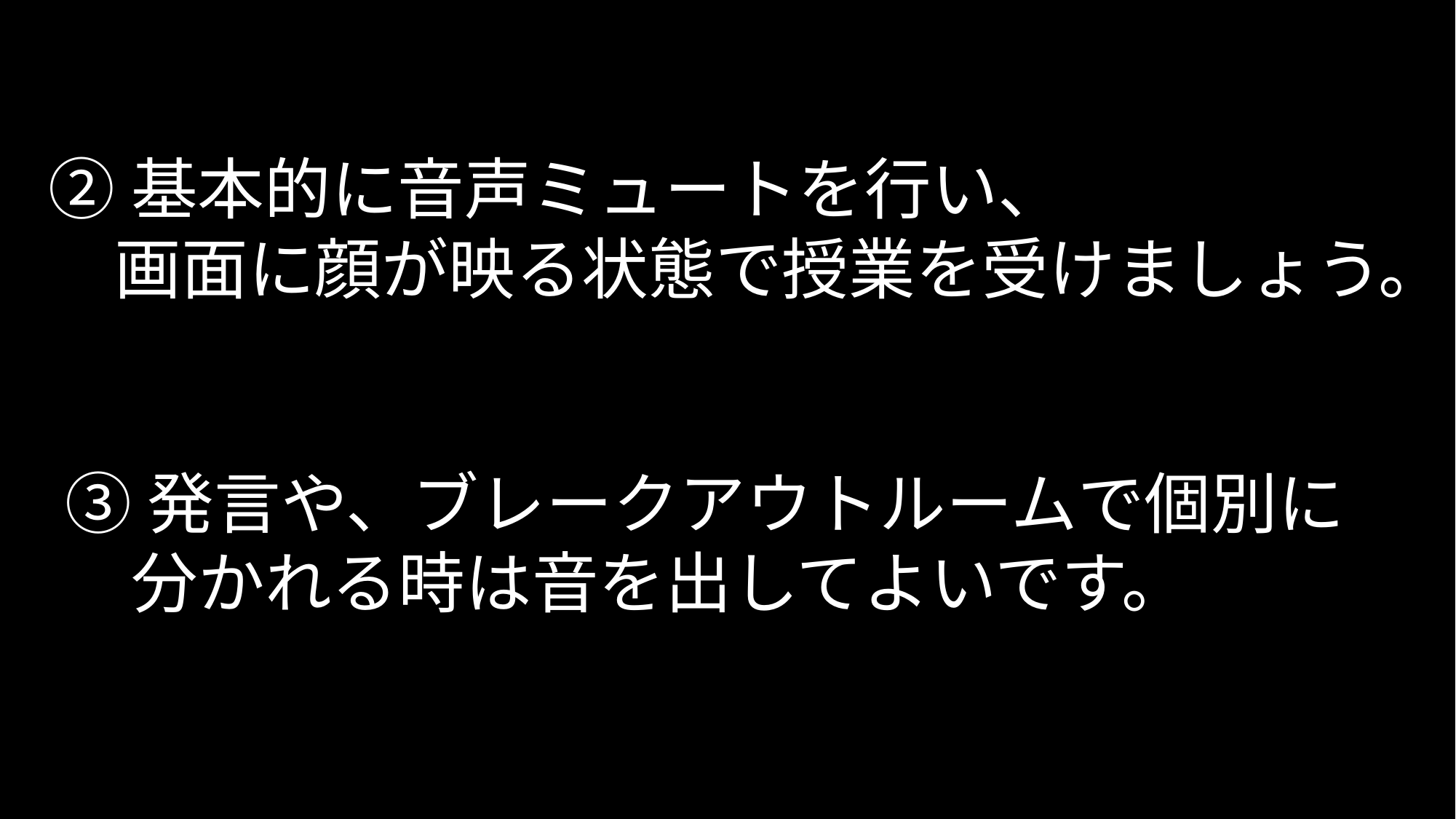

②基本的に音声ミュートを行い、
　画面に顔が映る状態で授業を受けましょう。
③発言や、ブレークアウトルームで個別に
　分かれる時は音を出してよいです。